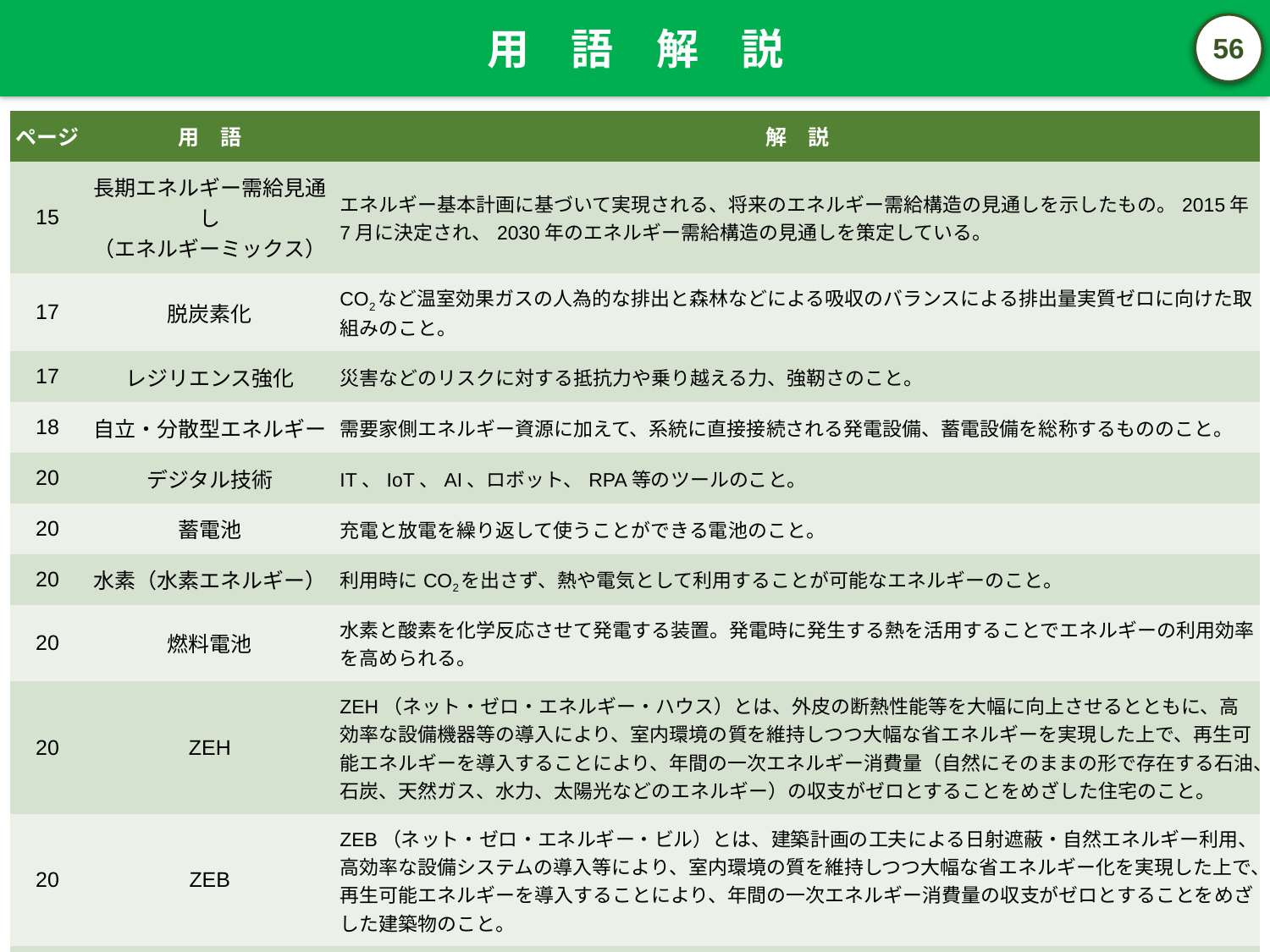

用　語　解　説
56
| ページ | 用　語 | 解　説 |
| --- | --- | --- |
| 15 | 長期エネルギー需給見通し （エネルギーミックス） | エネルギー基本計画に基づいて実現される、将来のエネルギー需給構造の見通しを示したもの。2015年7月に決定され、2030年のエネルギー需給構造の見通しを策定している。 |
| 17 | 脱炭素化 | CO2など温室効果ガスの人為的な排出と森林などによる吸収のバランスによる排出量実質ゼロに向けた取組みのこと。 |
| 17 | レジリエンス強化 | 災害などのリスクに対する抵抗力や乗り越える力、強靭さのこと。 |
| 18 | 自立・分散型エネルギー | 需要家側エネルギー資源に加えて、系統に直接接続される発電設備、蓄電設備を総称するもののこと。 |
| 20 | デジタル技術 | IT、IoT、AI、ロボット、RPA等のツールのこと。 |
| 20 | 蓄電池 | 充電と放電を繰り返して使うことができる電池のこと。 |
| 20 | 水素（水素エネルギー） | 利用時にCO2を出さず、熱や電気として利用することが可能なエネルギーのこと。 |
| 20 | 燃料電池 | 水素と酸素を化学反応させて発電する装置。発電時に発生する熱を活用することでエネルギーの利用効率を高められる。 |
| 20 | ZEH | ZEH（ネット・ゼロ・エネルギー・ハウス）とは、外皮の断熱性能等を大幅に向上させるとともに、高効率な設備機器等の導入により、室内環境の質を維持しつつ大幅な省エネルギーを実現した上で、再生可能エネルギーを導入することにより、年間の一次エネルギー消費量（自然にそのままの形で存在する石油、石炭、天然ガス、水力、太陽光などのエネルギー）の収支がゼロとすることをめざした住宅のこと。 |
| 20 | ZEB | ZEB（ネット・ゼロ・エネルギー・ビル）とは、建築計画の工夫による日射遮蔽・自然エネルギー利用、高効率な設備システムの導入等により、室内環境の質を維持しつつ大幅な省エネルギー化を実現した上で、再生可能エネルギーを導入することにより、年間の一次エネルギー消費量の収支がゼロとすることをめざした建築物のこと。 |
| 21 | 電力需給調整力 | 蓄電池の充放電、コージェネレーションによる発電、氷蓄熱の稼働など、電力の需要と供給のバランスを調整するために稼働する機器の電力消費・発電（放電）能力のこと。 |
| 21 | グリーンリカバリー | 新型コロナウイルスの感染拡大がもたらした経済停滞からの回復を、気候変動対策とともに進めること。 |
| 25 | バイオマス発電 | 動植物などから生まれた生物資源を直接燃焼したりガス化するなどして発電する方法。光合成によりCO2を吸収して成長するバイオマス資源を燃焼した発電は「京都議定書」における取扱上、CO2を排出しないものとされている。 |